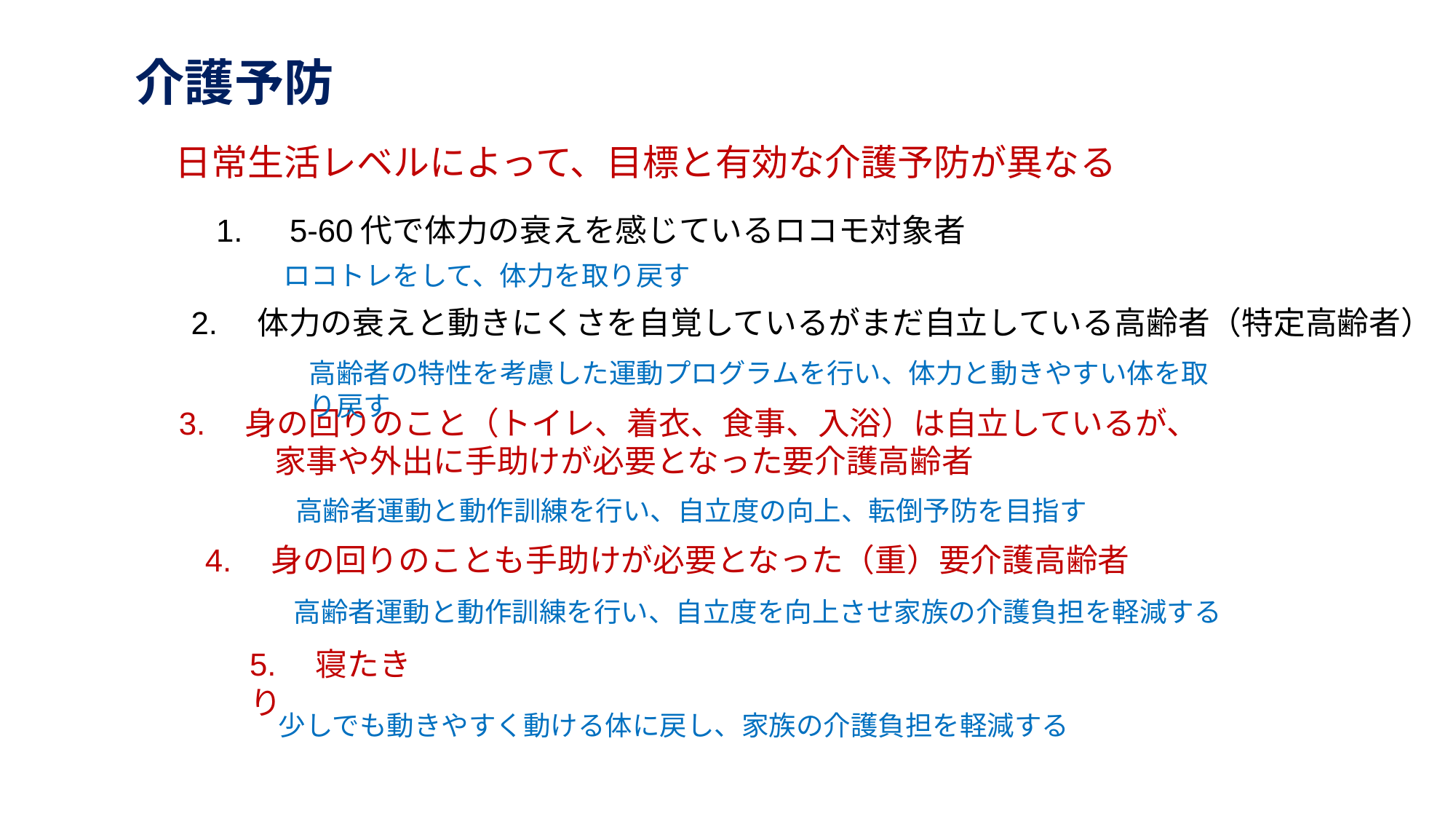

# 介護予防
日常生活レベルによって、目標と有効な介護予防が異なる
1.　5-60代で体力の衰えを感じているロコモ対象者
ロコトレをして、体力を取り戻す
2.　体力の衰えと動きにくさを自覚しているがまだ自立している高齢者（特定高齢者）
高齢者の特性を考慮した運動プログラムを行い、体力と動きやすい体を取り戻す
3.　身の回りのこと（トイレ、着衣、食事、入浴）は自立しているが、
　　　家事や外出に手助けが必要となった要介護高齢者
高齢者運動と動作訓練を行い、自立度の向上、転倒予防を目指す
4.　身の回りのことも手助けが必要となった（重）要介護高齢者
高齢者運動と動作訓練を行い、自立度を向上させ家族の介護負担を軽減する
5.　寝たきり
少しでも動きやすく動ける体に戻し、家族の介護負担を軽減する